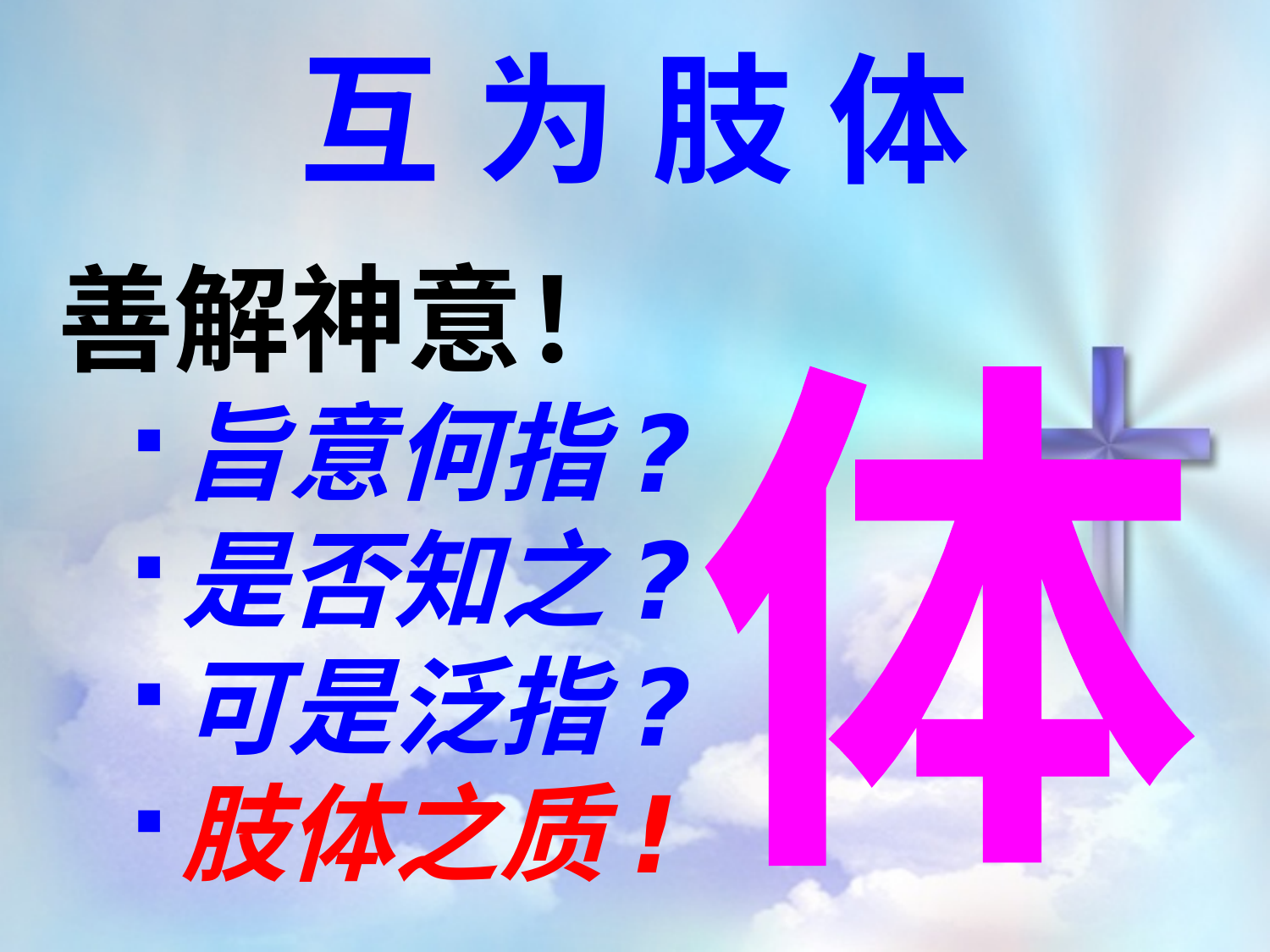

互为肢体
善解神意！
旨意何指?
是否知之?
可是泛指?
肢体之质!
体